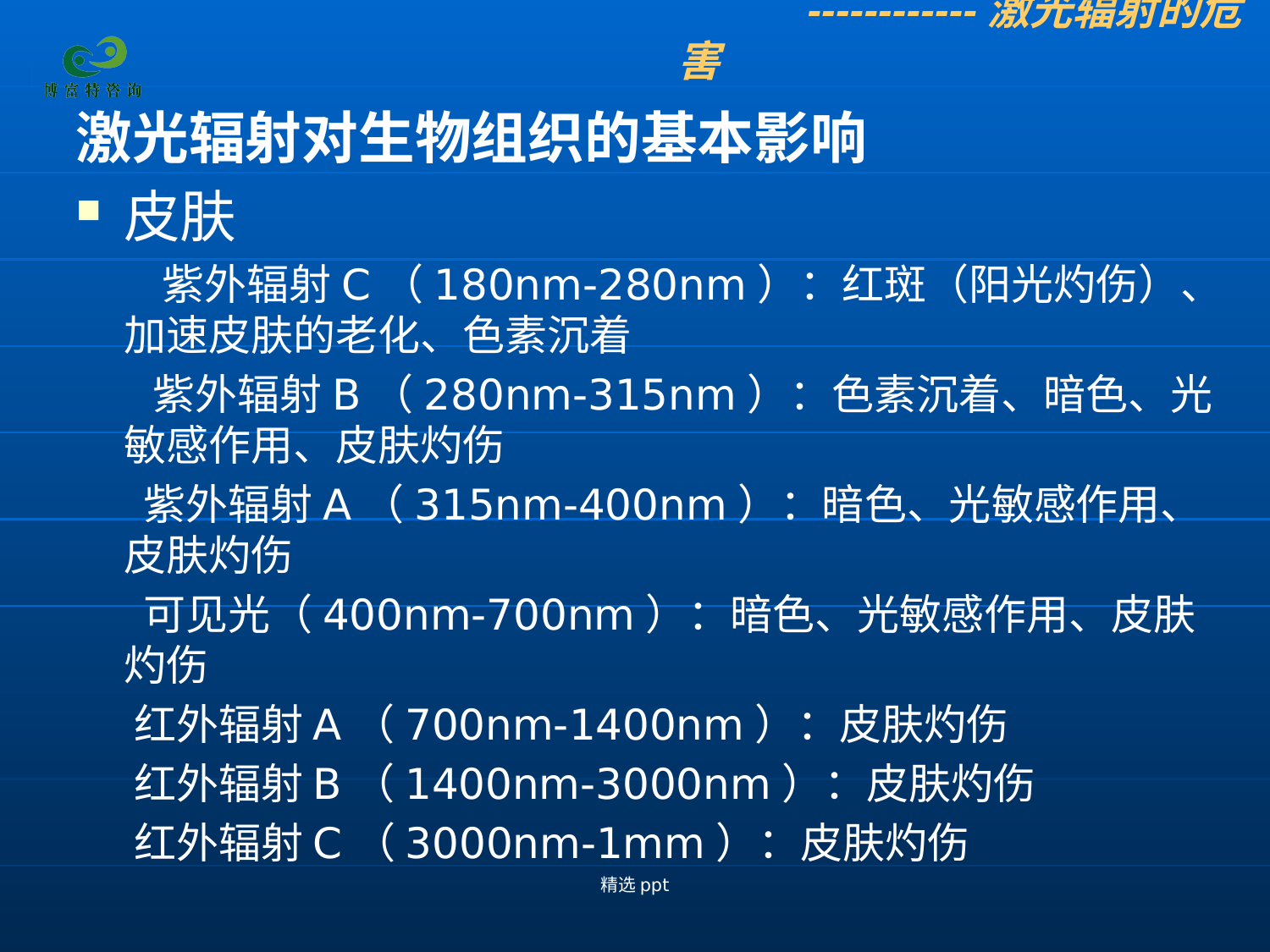

------------激光辐射的危害
激光辐射对生物组织的基本影响
皮肤
        紫外辐射C（180nm-280nm）：红斑（阳光灼伤）、加速皮肤的老化、色素沉着
       紫外辐射B（280nm-315nm）：色素沉着、暗色、光敏感作用、皮肤灼伤
      紫外辐射A（315nm-400nm）：暗色、光敏感作用、皮肤灼伤
      可见光（400nm-700nm）：暗色、光敏感作用、皮肤灼伤
     红外辐射A（700nm-1400nm）：皮肤灼伤
     红外辐射B（1400nm-3000nm）：皮肤灼伤
     红外辐射C（3000nm-1mm）：皮肤灼伤
14
精选ppt